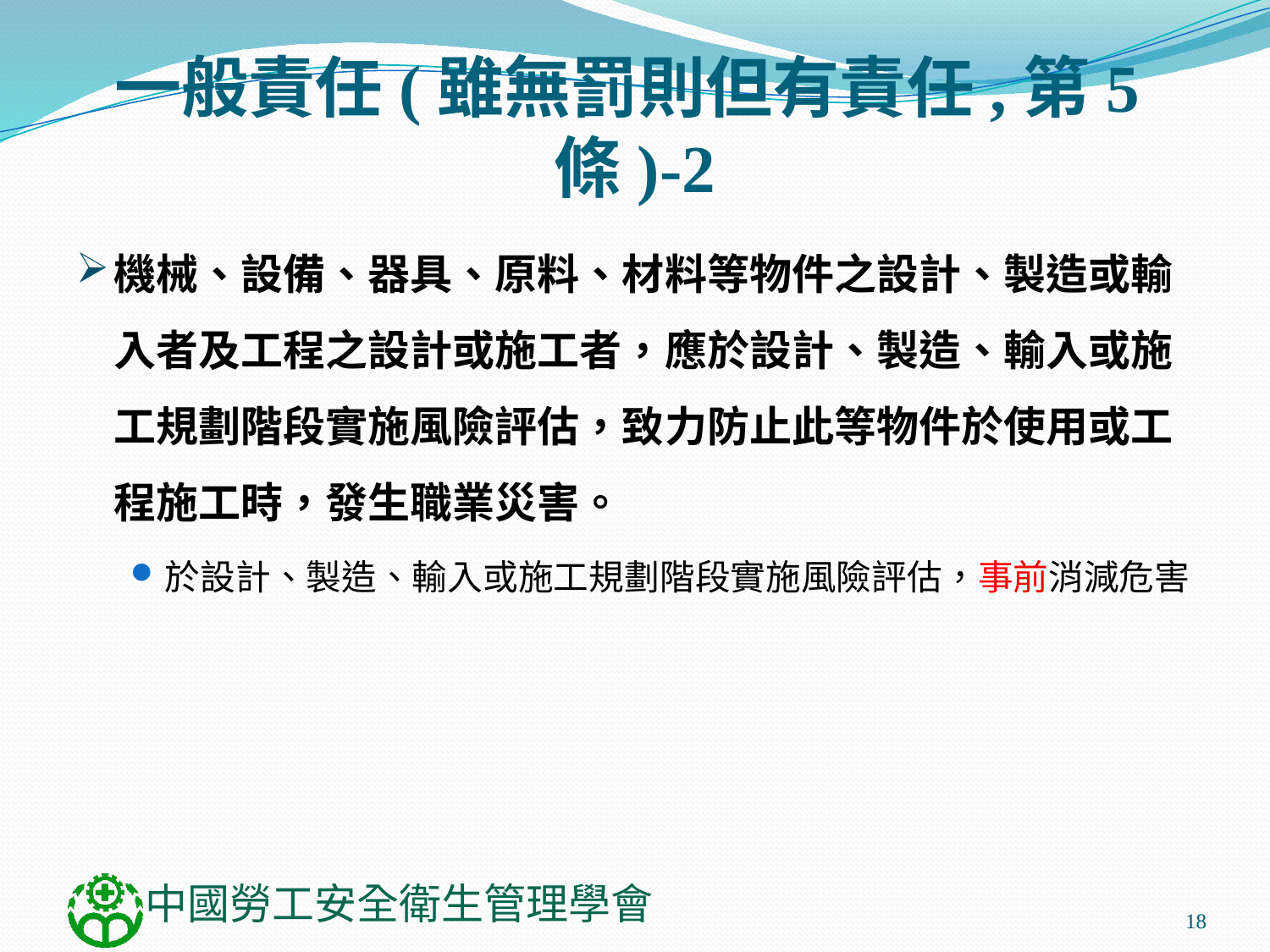

# 一般責任(雖無罰則但有責任,第5條)-2
機械、設備、器具、原料、材料等物件之設計、製造或輸入者及工程之設計或施工者，應於設計、製造、輸入或施工規劃階段實施風險評估，致力防止此等物件於使用或工程施工時，發生職業災害。
於設計、製造、輸入或施工規劃階段實施風險評估，事前消減危害
18